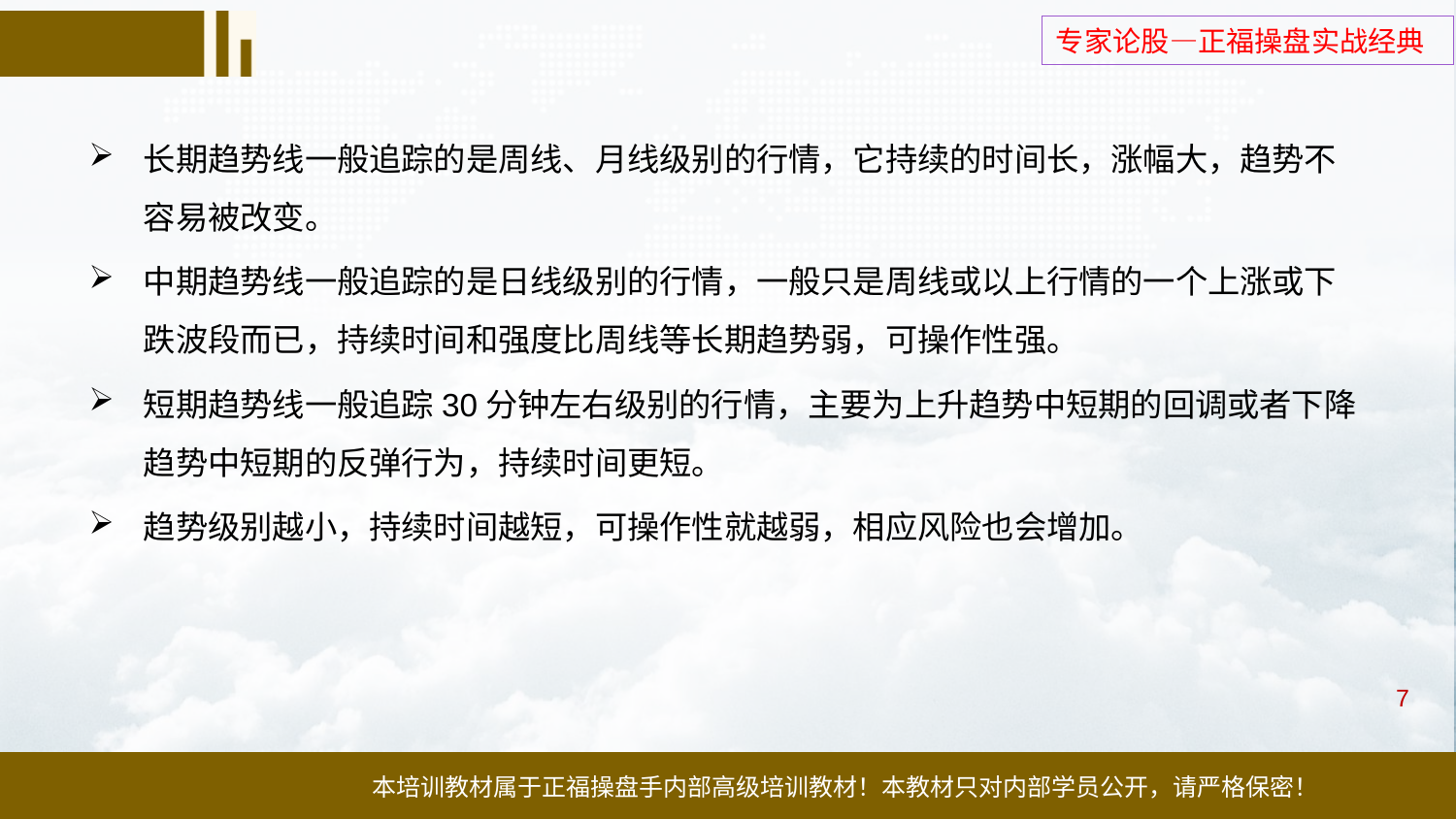

#
长期趋势线一般追踪的是周线、月线级别的行情，它持续的时间长，涨幅大，趋势不容易被改变。
中期趋势线一般追踪的是日线级别的行情，一般只是周线或以上行情的一个上涨或下跌波段而已，持续时间和强度比周线等长期趋势弱，可操作性强。
短期趋势线一般追踪30分钟左右级别的行情，主要为上升趋势中短期的回调或者下降趋势中短期的反弹行为，持续时间更短。
趋势级别越小，持续时间越短，可操作性就越弱，相应风险也会增加。